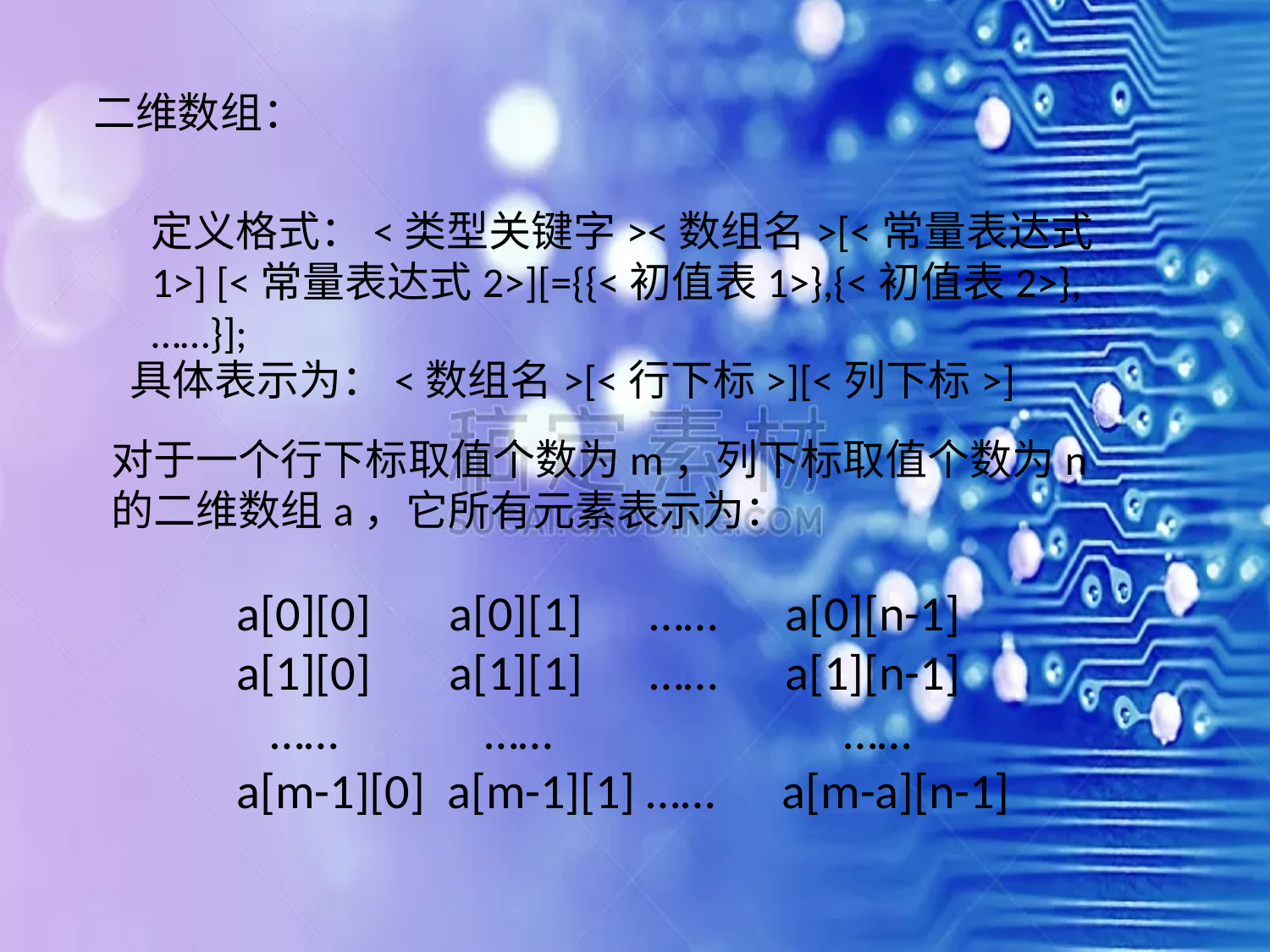

二维数组：
定义格式：<类型关键字><数组名>[<常量表达式1>] [<常量表达式2>][={{<初值表1>},{<初值表2>},……}];
具体表示为：<数组名>[<行下标>][<列下标>]
对于一个行下标取值个数为m，列下标取值个数为n的二维数组a，它所有元素表示为：
a[0][0]       a[0][1]      ……      a[0][n-1]
a[1][0]       a[1][1]      ……      a[1][n-1]
   ……             ……                          ……
a[m-1][0]  a[m-1][1] ……      a[m-a][n-1]